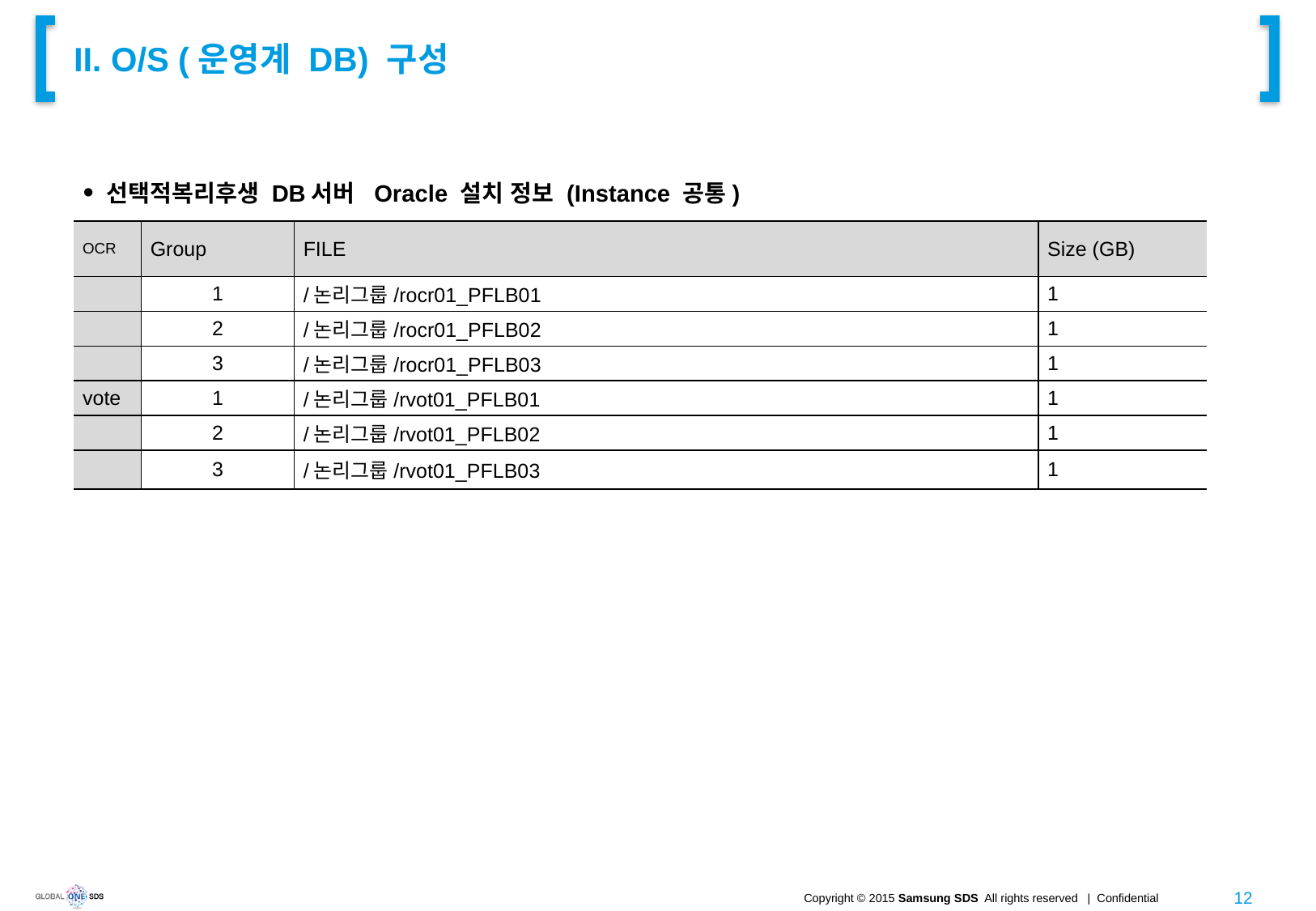

# II. O/S (운영계 DB) 구성
선택적복리후생 DB서버  Oracle 설치 정보 (Instance 공통)
| OCR | Group | FILE | Size (GB) |
| --- | --- | --- | --- |
|  | 1 | /논리그룹/rocr01\_PFLB01 | 1 |
|  | 2 | /논리그룹/rocr01\_PFLB02 | 1 |
|  | 3 | /논리그룹/rocr01\_PFLB03 | 1 |
| vote | 1 | /논리그룹/rvot01\_PFLB01 | 1 |
|  | 2 | /논리그룹/rvot01\_PFLB02 | 1 |
|  | 3 | /논리그룹/rvot01\_PFLB03 | 1 |